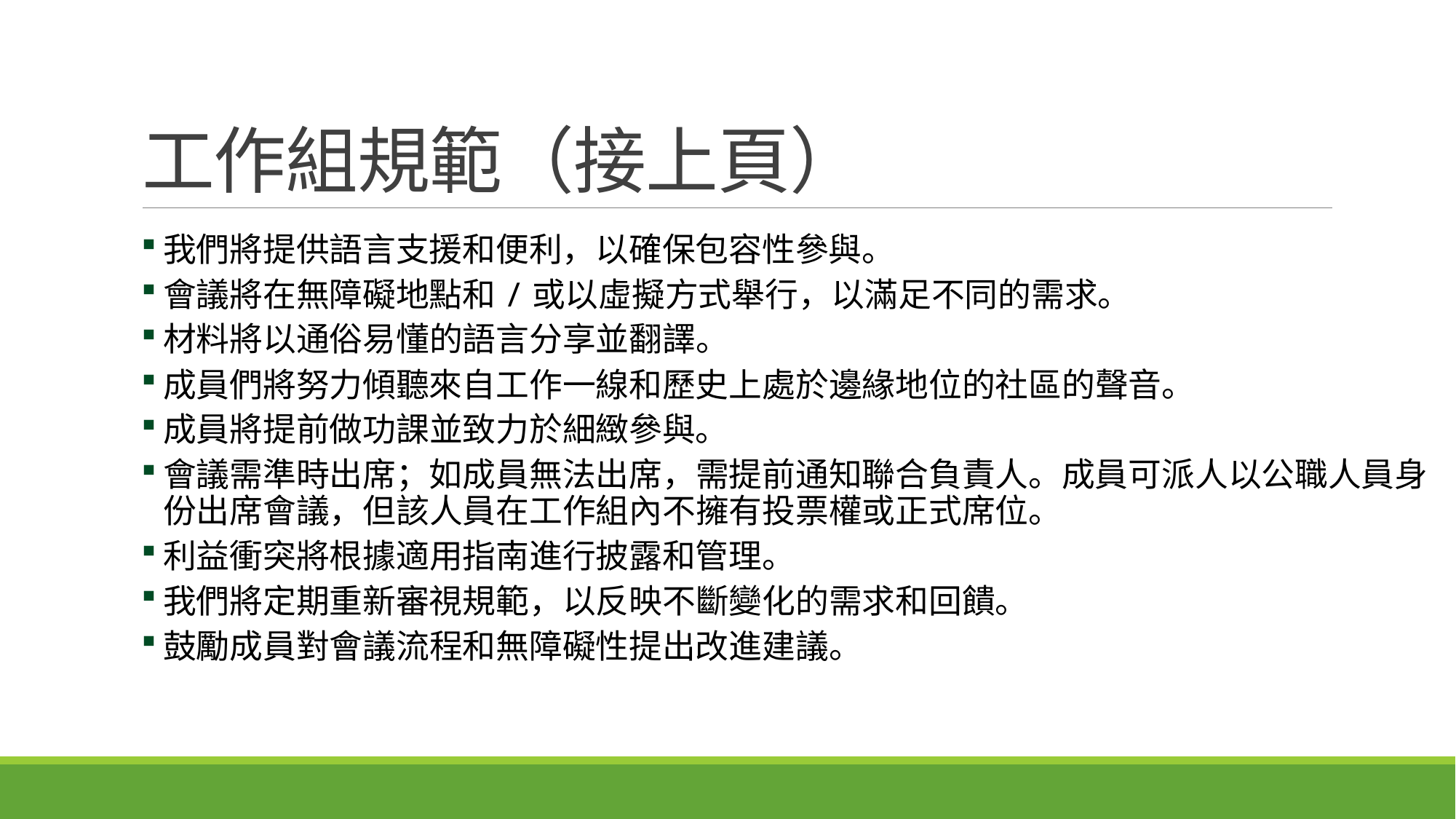

# 工作組規範（接上頁）
我們將提供語言支援和便利，以確保包容性參與。
會議將在無障礙地點和/或以虛擬方式舉行，以滿足不同的需求。
材料將以通俗易懂的語言分享並翻譯。
成員們將努力傾聽來自工作一線和歷史上處於邊緣地位的社區的聲音。
成員將提前做功課並致力於細緻參與。
會議需準時出席；如成員無法出席，需提前通知聯合負責人。成員可派人以公職人員身份出席會議，但該人員在工作組內不擁有投票權或正式席位。
利益衝突將根據適用指南進行披露和管理。
我們將定期重新審視規範，以反映不斷變化的需求和回饋。
鼓勵成員對會議流程和無障礙性提出改進建議。